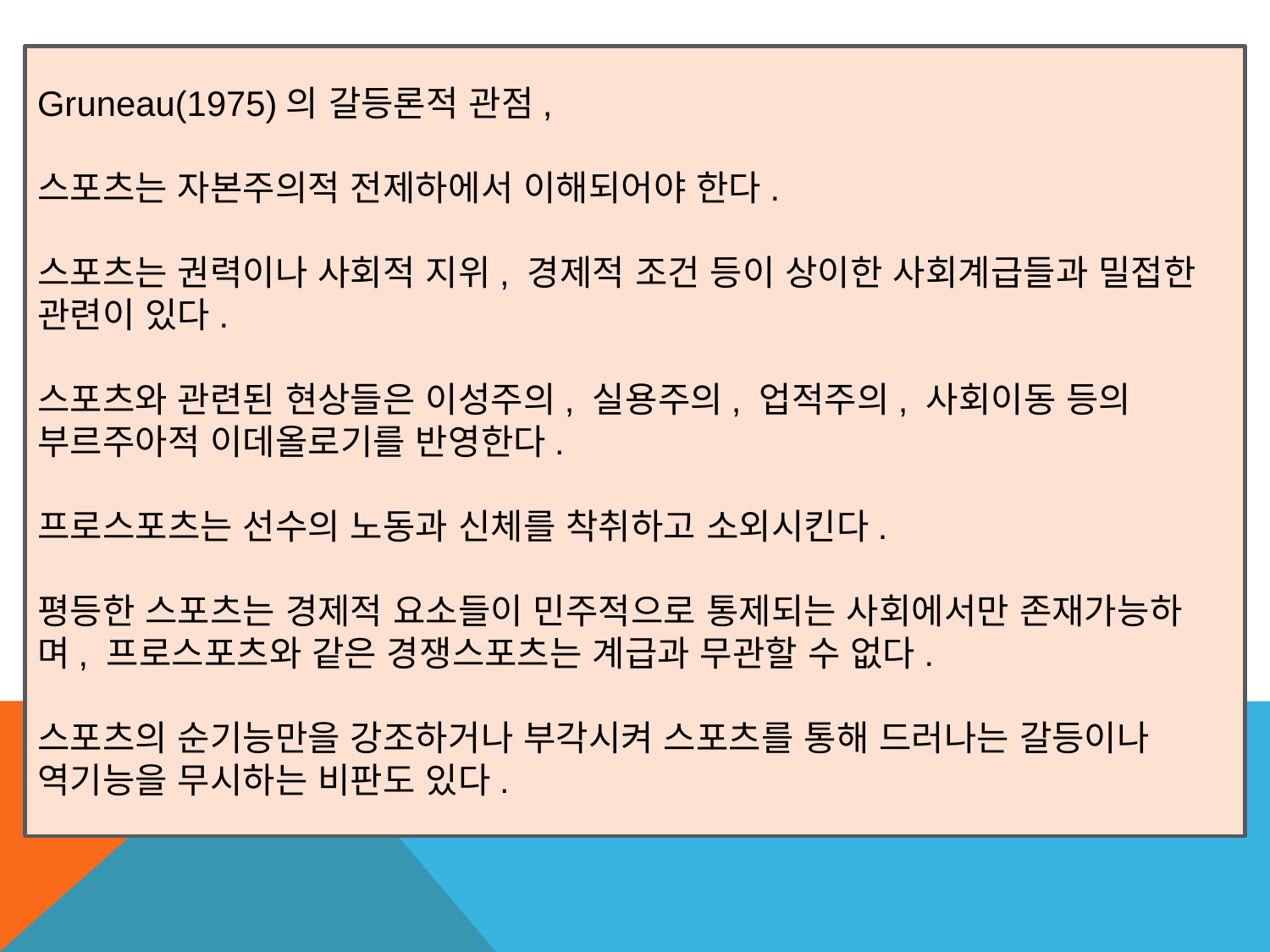

Gruneau(1975)의 갈등론적 관점,

스포츠는 자본주의적 전제하에서 이해되어야 한다.

스포츠는 권력이나 사회적 지위, 경제적 조건 등이 상이한 사회계급들과 밀접한 관련이 있다.

스포츠와 관련된 현상들은 이성주의, 실용주의, 업적주의, 사회이동 등의 부르주아적 이데올로기를 반영한다.

프로스포츠는 선수의 노동과 신체를 착취하고 소외시킨다.

평등한 스포츠는 경제적 요소들이 민주적으로 통제되는 사회에서만 존재가능하며, 프로스포츠와 같은 경쟁스포츠는 계급과 무관할 수 없다.

스포츠의 순기능만을 강조하거나 부각시켜 스포츠를 통해 드러나는 갈등이나 역기능을 무시하는 비판도 있다.